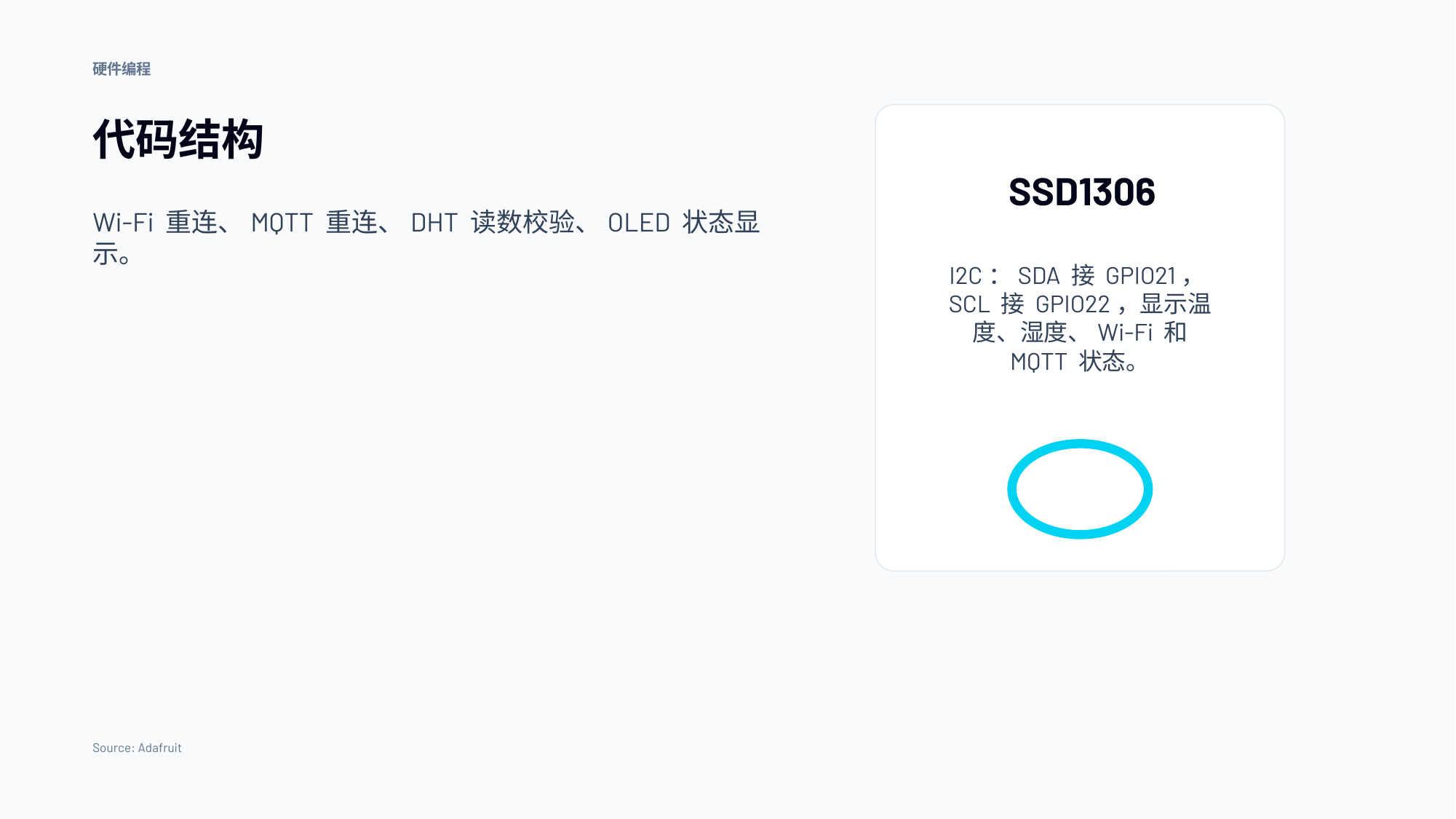

硬件编程

代码结构
SSD1306
Wi-Fi 重连、MQTT 重连、DHT 读数校验、OLED 状态显示。
I2C：SDA 接 GPIO21，SCL 接 GPIO22，显示温度、湿度、Wi-Fi 和 MQTT 状态。

Source: Adafruit